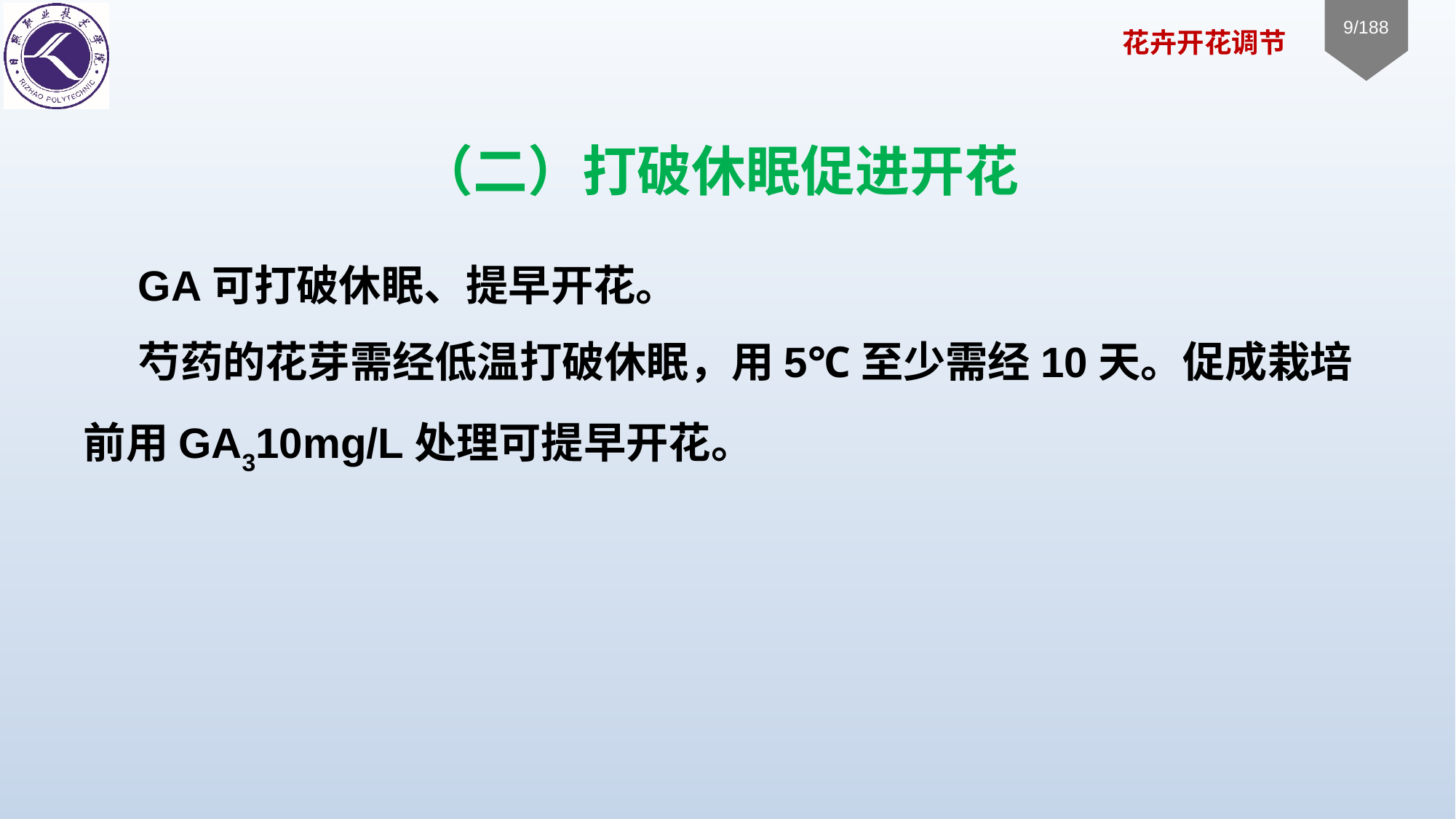

# （二）打破休眠促进开花
GA可打破休眠、提早开花。
芍药的花芽需经低温打破休眠，用5℃至少需经10天。促成栽培前用GA310mg/L处理可提早开花。